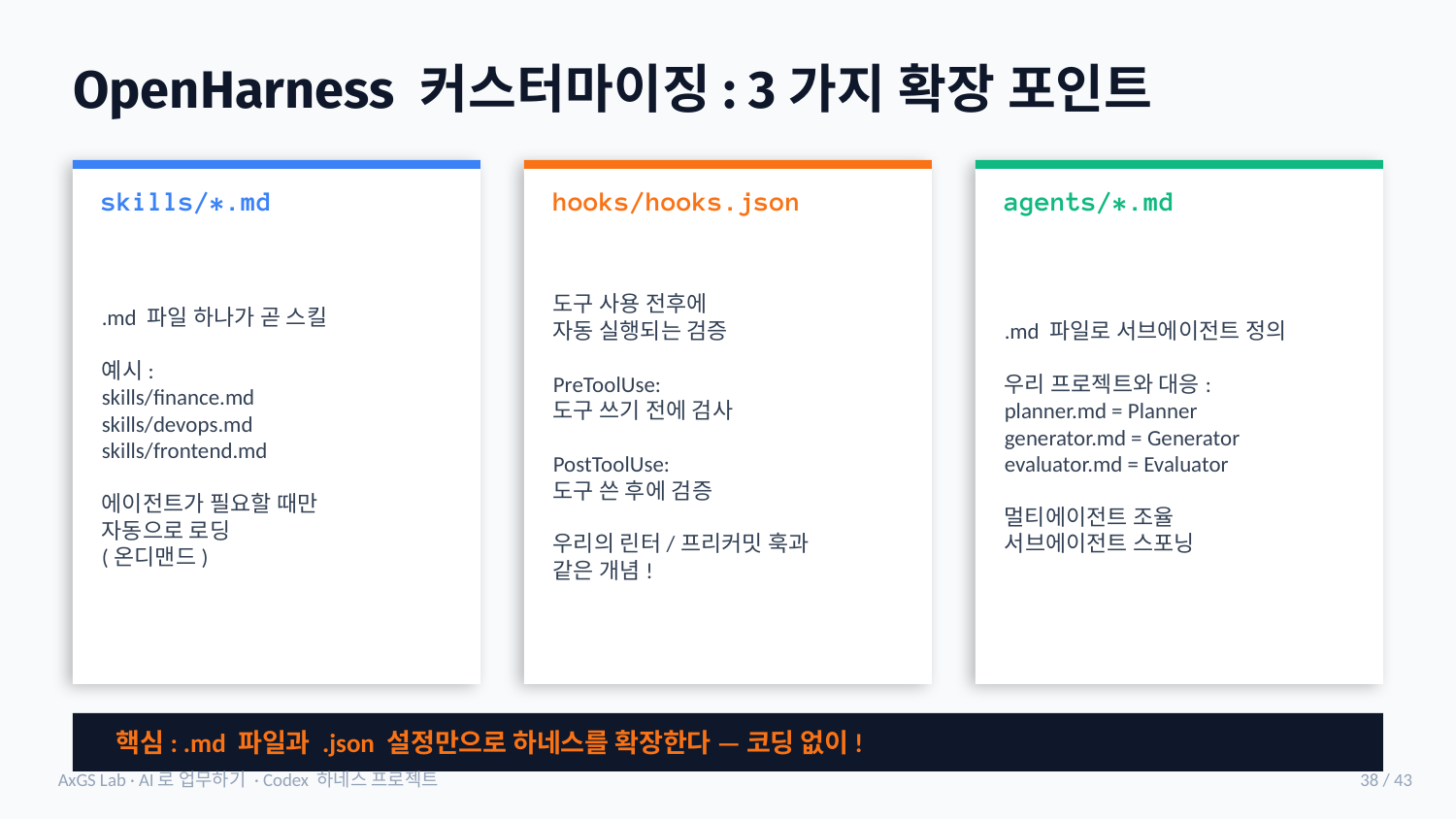

OpenHarness 커스터마이징: 3가지 확장 포인트

skills/*.md
hooks/hooks.json
agents/*.md
.md 파일 하나가 곧 스킬

예시:
skills/finance.md
skills/devops.md
skills/frontend.md

에이전트가 필요할 때만
자동으로 로딩
(온디맨드)
도구 사용 전후에
자동 실행되는 검증

PreToolUse:
도구 쓰기 전에 검사

PostToolUse:
도구 쓴 후에 검증

우리의 린터/프리커밋 훅과
같은 개념!
.md 파일로 서브에이전트 정의

우리 프로젝트와 대응:
planner.md = Planner
generator.md = Generator
evaluator.md = Evaluator

멀티에이전트 조율
서브에이전트 스포닝

핵심: .md 파일과 .json 설정만으로 하네스를 확장한다 — 코딩 없이!
AxGS Lab · AI로 업무하기 · Codex 하네스 프로젝트
38 / 43